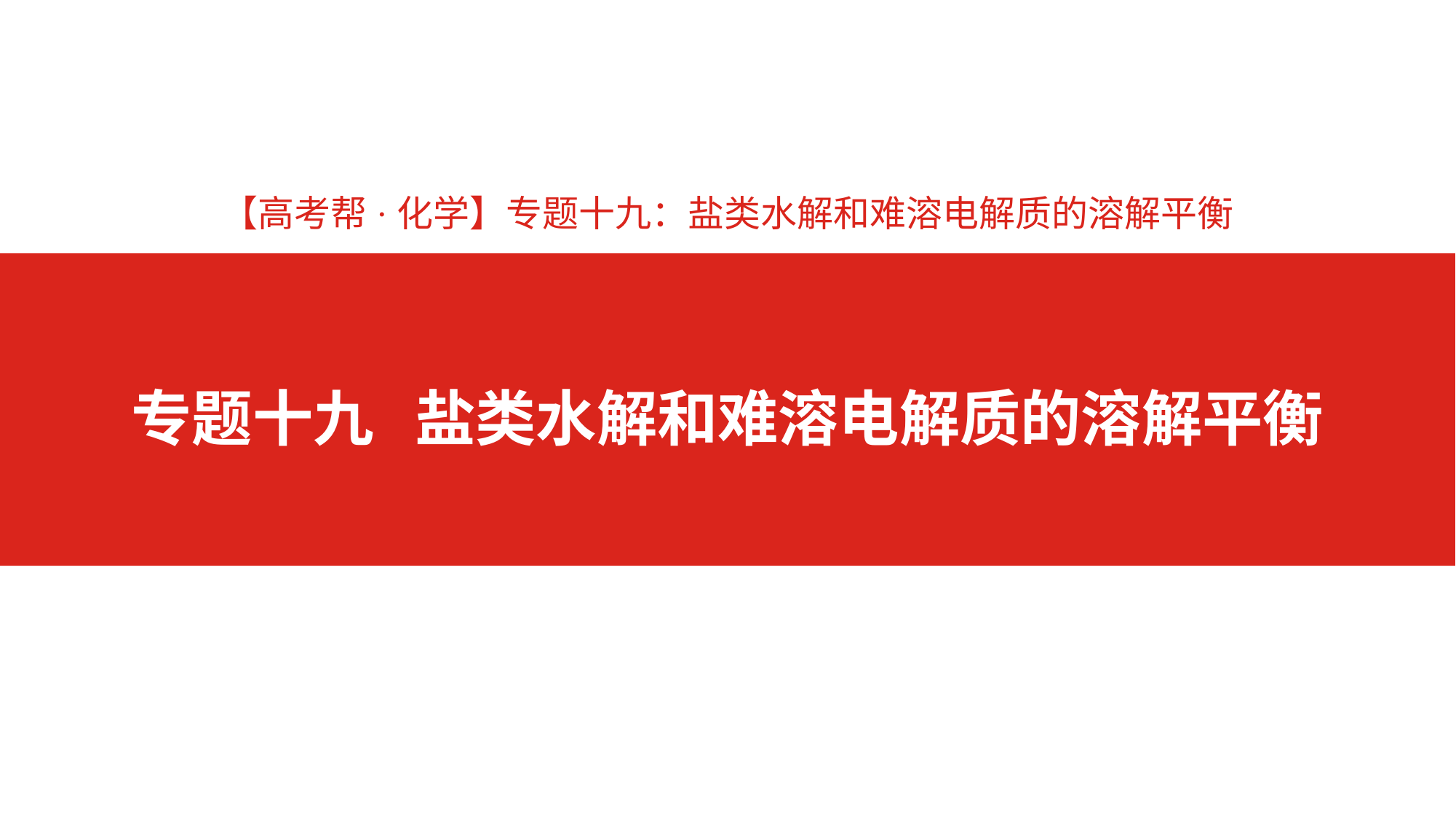

【高考帮·化学】专题十九：盐类水解和难溶电解质的溶解平衡
专题十九   盐类水解和难溶电解质的溶解平衡